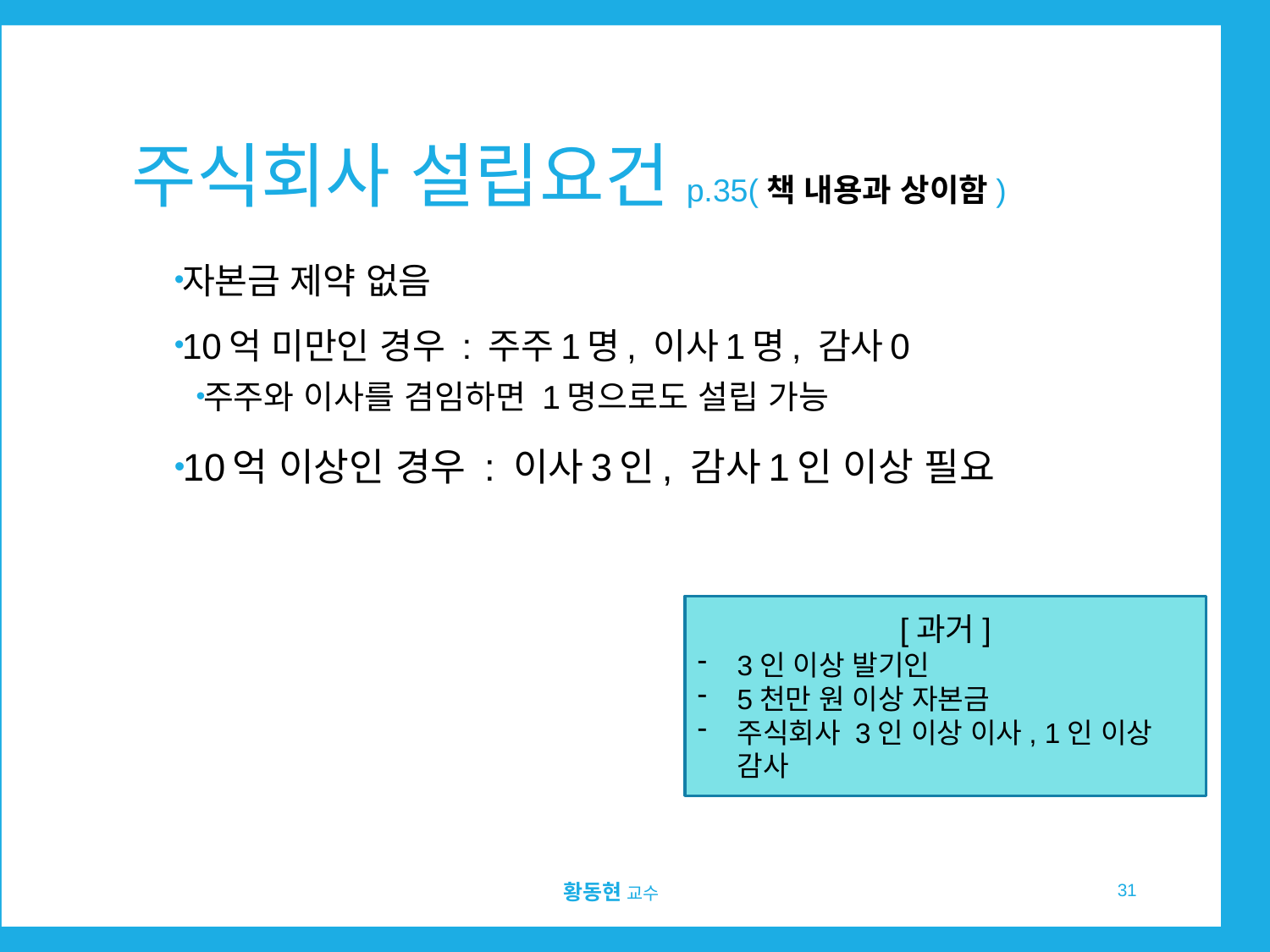

# 주식회사 설립요건p.35(책 내용과 상이함)
자본금 제약 없음
10억 미만인 경우 : 주주1명, 이사1명, 감사0
주주와 이사를 겸임하면 1명으로도 설립 가능
10억 이상인 경우 : 이사3인, 감사1인 이상 필요
[과거]
3인 이상 발기인
5천만 원 이상 자본금
주식회사 3인 이상 이사, 1인 이상 감사
31